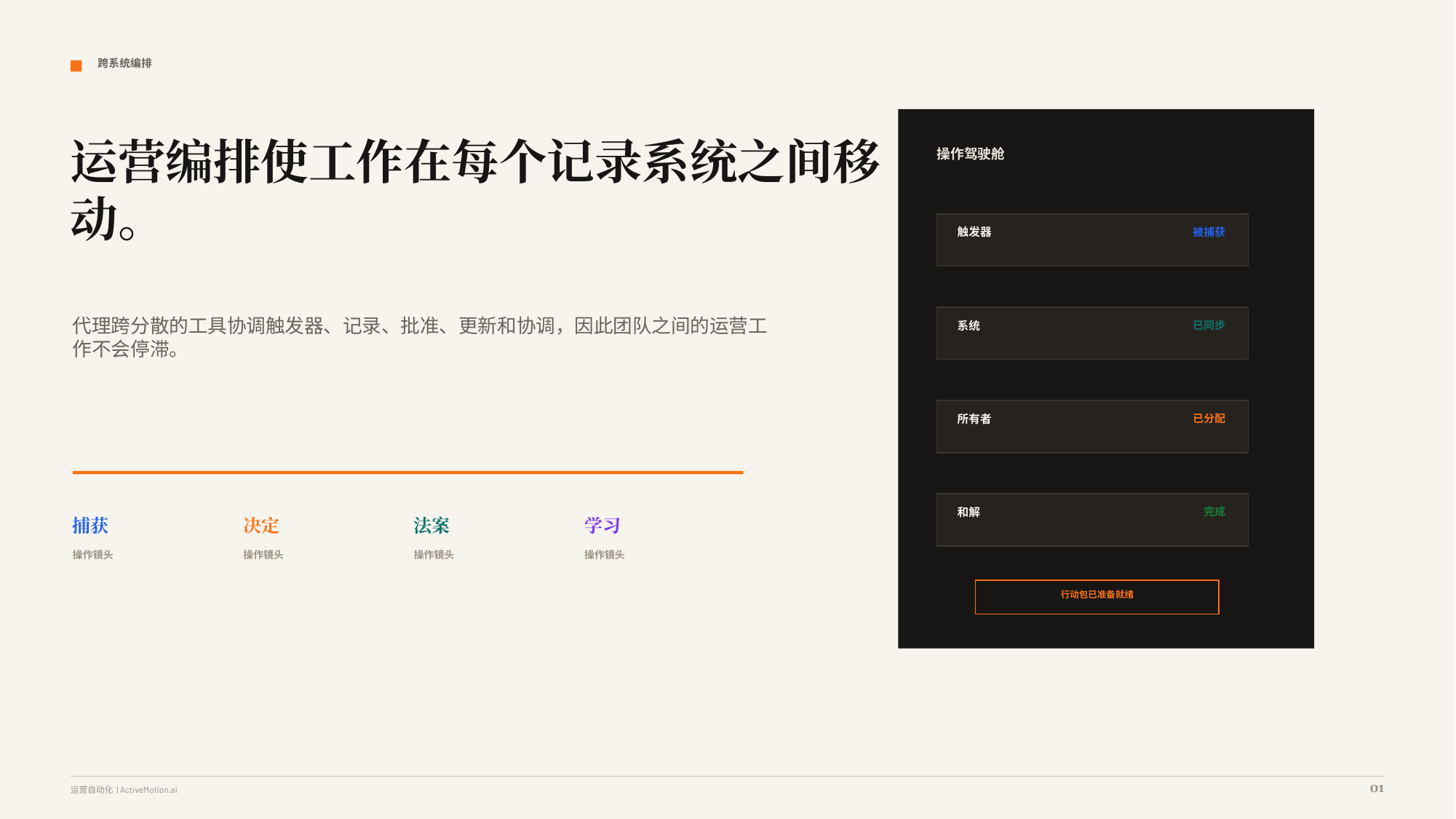

跨系统编排

运营编排使工作在每个记录系统之间移动。
操作驾驶舱

触发器
被捕获

代理跨分散的工具协调触发器、记录、批准、更新和协调，因此团队之间的运营工作不会停滞。
系统
已同步

所有者
已分配

和解
完成
捕获
决定
法案
学习
操作镜头
操作镜头
操作镜头
操作镜头

行动包已准备就绪

01
运营自动化 | ActiveMotion.ai